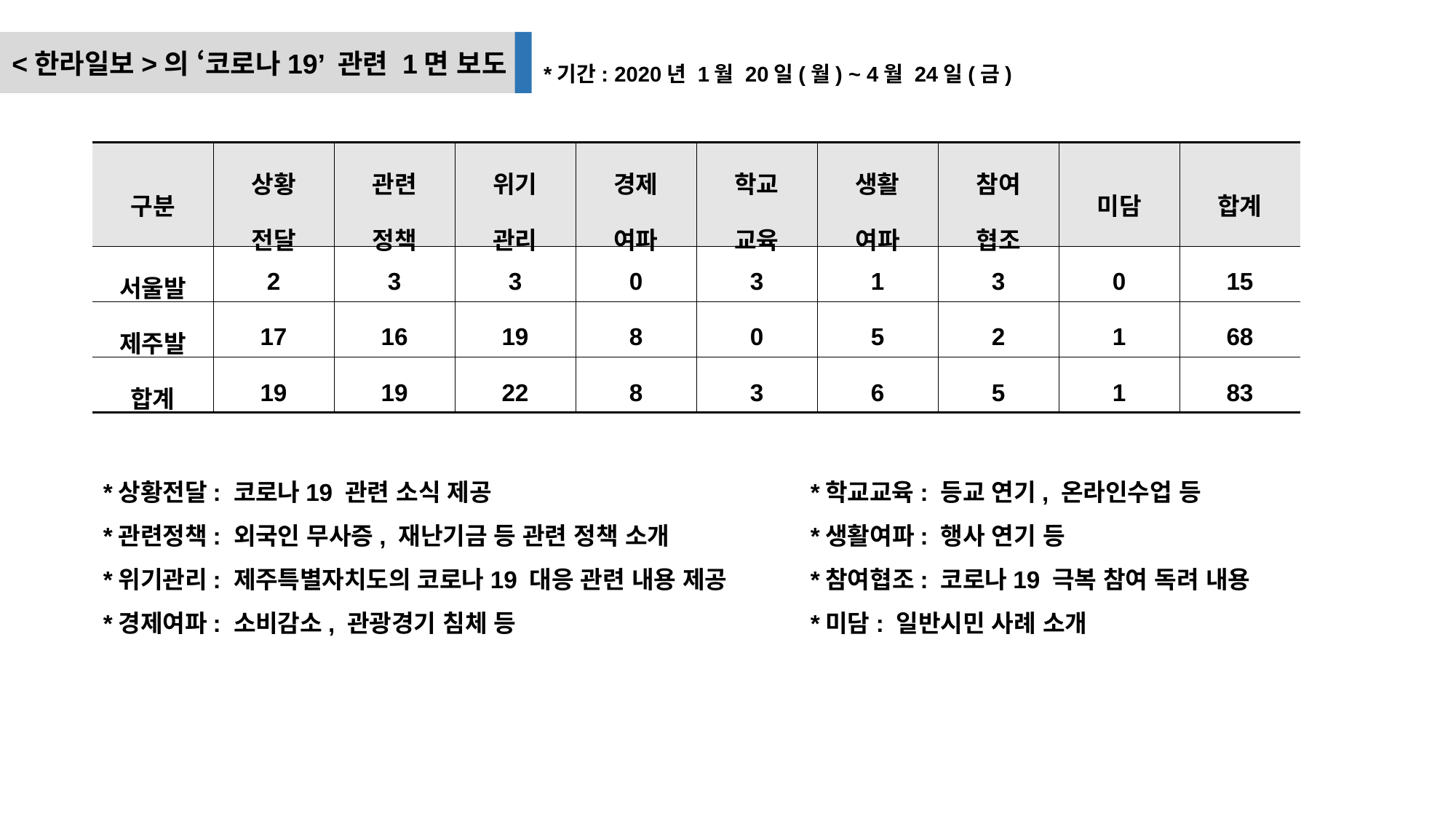

<한라일보>의 ‘코로나19’ 관련 1면 보도
*기간: 2020년 1월 20일(월) ~ 4월 24일(금)
| 구분 | 상황 전달 | 관련 정책 | 위기 관리 | 경제 여파 | 학교 교육 | 생활 여파 | 참여 협조 | 미담 | 합계 |
| --- | --- | --- | --- | --- | --- | --- | --- | --- | --- |
| 서울발 | 2 | 3 | 3 | 0 | 3 | 1 | 3 | 0 | 15 |
| 제주발 | 17 | 16 | 19 | 8 | 0 | 5 | 2 | 1 | 68 |
| 합계 | 19 | 19 | 22 | 8 | 3 | 6 | 5 | 1 | 83 |
*상황전달: 코로나19 관련 소식 제공
*관련정책: 외국인 무사증, 재난기금 등 관련 정책 소개
*위기관리: 제주특별자치도의 코로나19 대응 관련 내용 제공
*경제여파: 소비감소, 관광경기 침체 등
*학교교육: 등교 연기, 온라인수업 등
*생활여파: 행사 연기 등
*참여협조: 코로나19 극복 참여 독려 내용
*미담: 일반시민 사례 소개